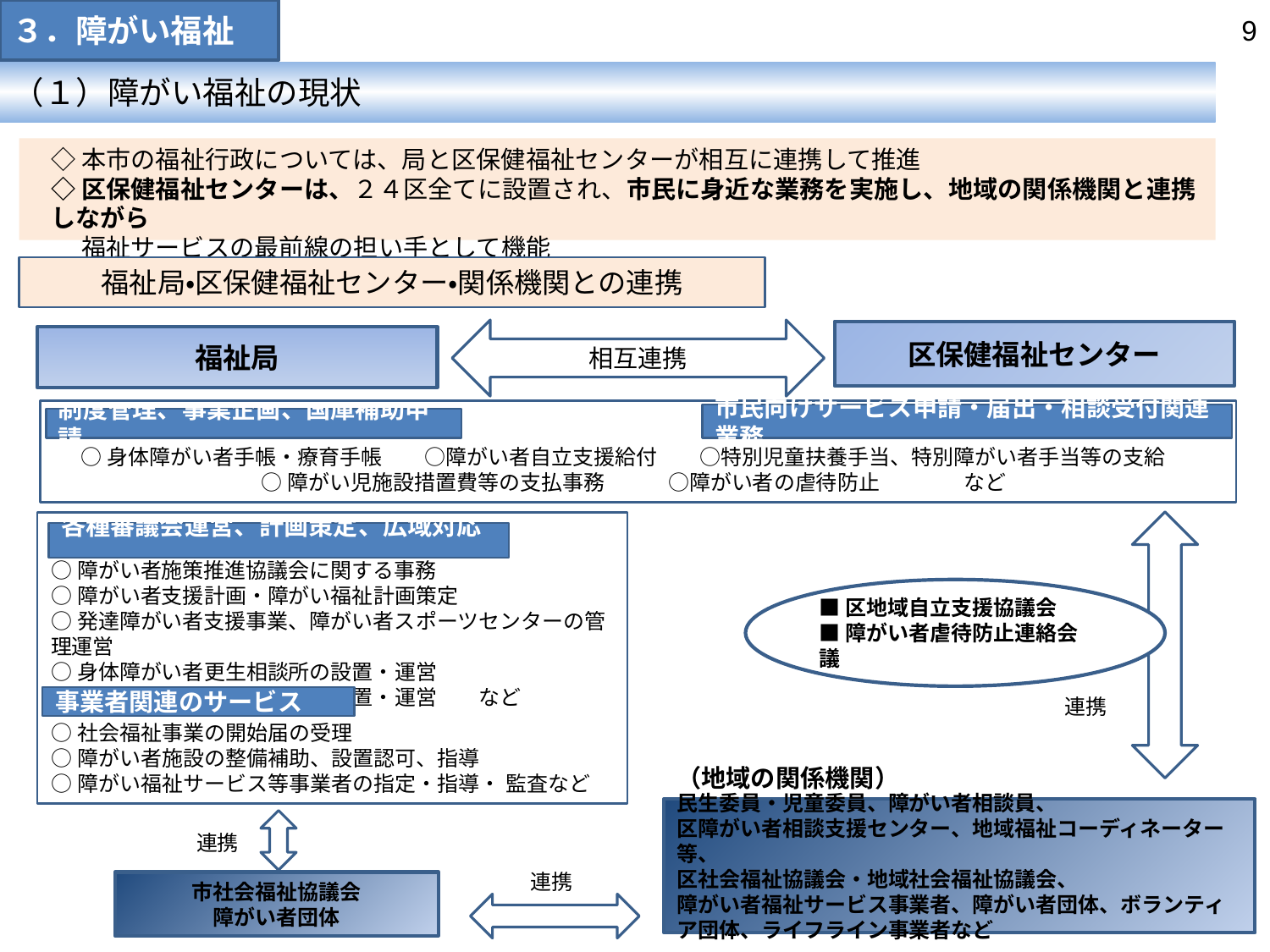

３．障がい福祉
9
（１）障がい福祉の現状
◇本市の福祉行政については、局と区保健福祉センターが相互に連携して推進
◇区保健福祉センターは、２４区全てに設置され、市民に身近な業務を実施し、地域の関係機関と連携しながら
　 福祉サービスの最前線の担い手として機能

福祉局・区保健福祉センター・関係機関との連携
相互連携
区保健福祉センター
福祉局

市民向けサービス申請・届出・相談受付関連業務
制度管理、事業企画、国庫補助申請
○身体障がい者手帳・療育手帳　　○障がい者自立支援給付　　○特別児童扶養手当、特別障がい者手当等の支給
○障がい児施設措置費等の支払事務　　　○障がい者の虐待防止　　　　など

各種審議会運営、計画策定、広域対応
○障がい者施策推進協議会に関する事務
○障がい者支援計画・障がい福祉計画策定
○発達障がい者支援事業、障がい者スポーツセンターの管理運営
○身体障がい者更生相談所の設置・運営
○知的障がい者更生相談所の設置・運営　　など
■区地域自立支援協議会
■障がい者虐待防止連絡会議
事業者関連のサービス
連携
○社会福祉事業の開始届の受理
○障がい者施設の整備補助、設置認可、指導
○障がい福祉サービス等事業者の指定・指導・ 監査など
（地域の関係機関）
民生委員・児童委員、障がい者相談員、
区障がい者相談支援センター、地域福祉コーディネーター等、
区社会福祉協議会・地域社会福祉協議会、
障がい者福祉サービス事業者、障がい者団体、ボランティア団体、ライフライン事業者など

連携
連携
市社会福祉協議会
障がい者団体